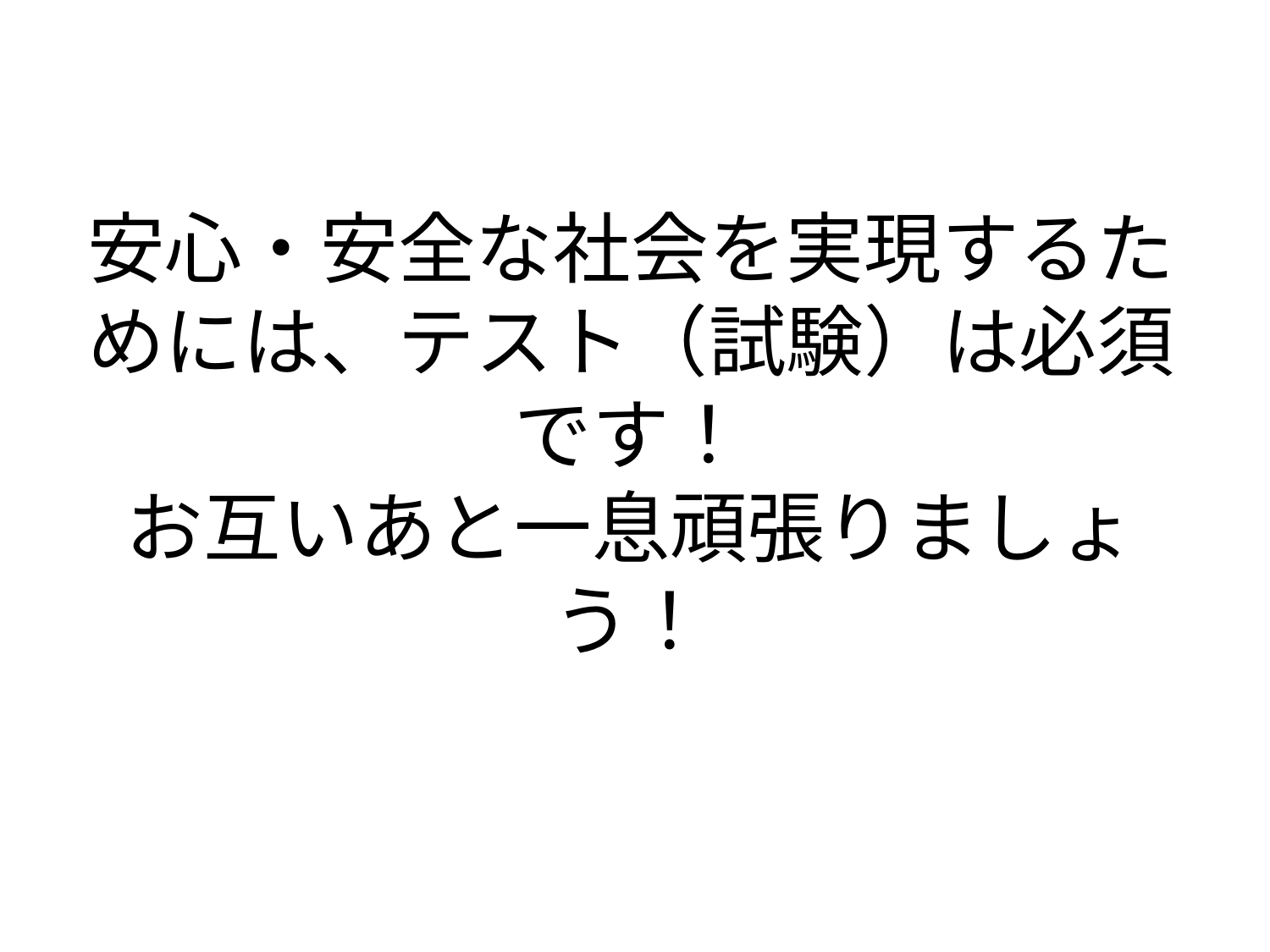

# 安心・安全な社会を実現するためには、テスト（試験）は必須です！ お互いあと一息頑張りましょう！